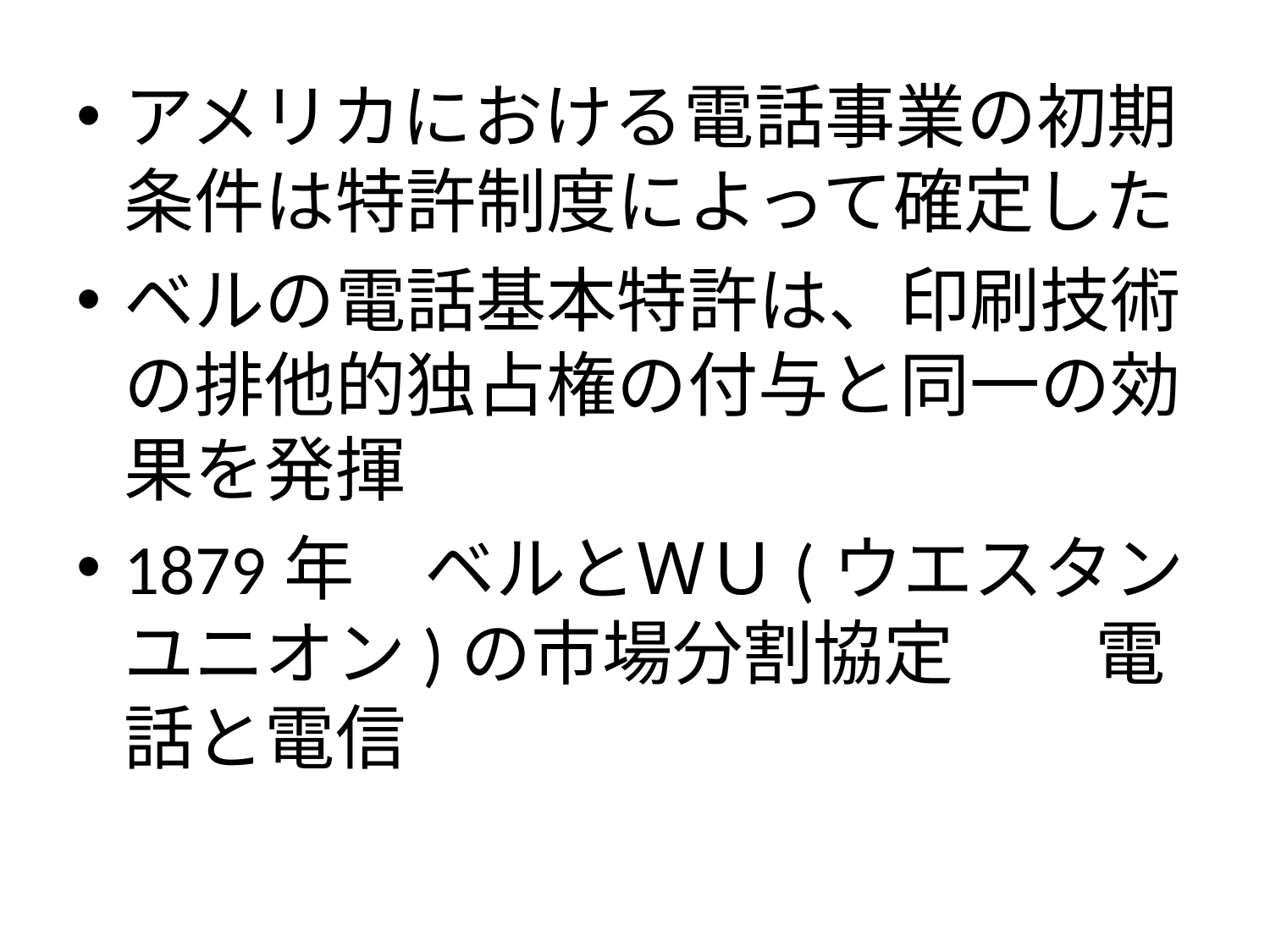

アメリカにおける電話事業の初期条件は特許制度によって確定した
ベルの電話基本特許は、印刷技術の排他的独占権の付与と同一の効果を発揮
1879年　ベルとＷＵ(ウエスタンユニオン)の市場分割協定　　電話と電信